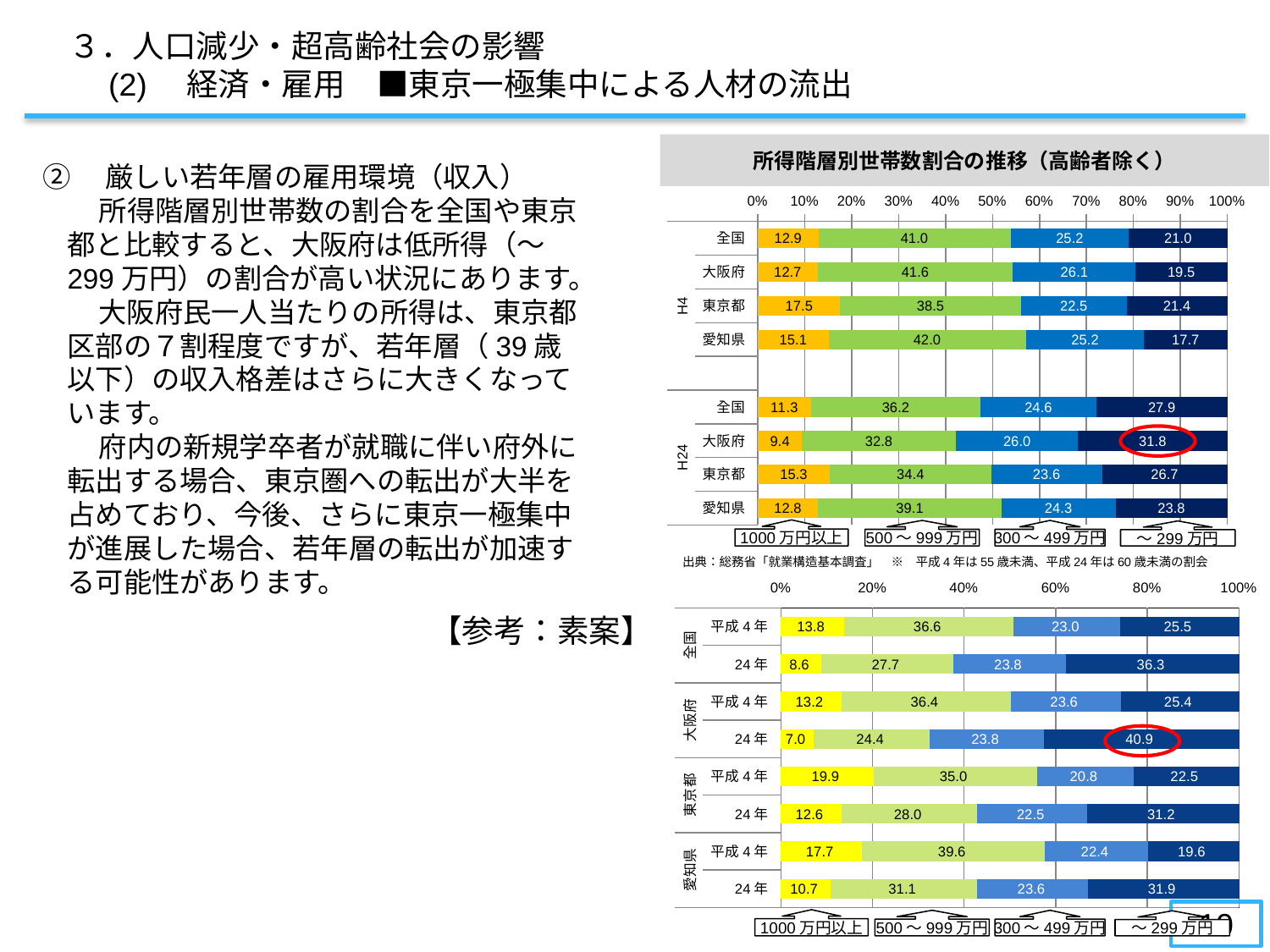

３．人口減少・超高齢社会の影響
　　(2)　経済・雇用　■東京一極集中による人材の流出
所得階層別世帯数割合の推移（高齢者除く）
②　厳しい若年層の雇用環境（収入）
　　所得階層別世帯数の割合を全国や東京都と比較すると、大阪府は低所得（～299万円）の割合が高い状況にあります。
　　大阪府民一人当たりの所得は、東京都区部の７割程度ですが、若年層（39歳以下）の収入格差はさらに大きくなっています。
　　府内の新規学卒者が就職に伴い府外に転出する場合、東京圏への転出が大半を占めており、今後、さらに東京一極集中が進展した場合、若年層の転出が加速する可能性があります。

### Chart

| Category | 1000万円以上 | 500～999万円 | 300～499万円 | ～299万円 |
|---|---|---|---|---|
| 全国 | 12.9 | 41.0 | 25.2 | 21.0 |
| 大阪府 | 12.7 | 41.6 | 26.1 | 19.5 |
| 東京都 | 17.5 | 38.5 | 22.5 | 21.4 |
| 愛知県 | 15.1 | 42.0 | 25.2 | 17.7 |
|  | None | None | None | None |
| 全国 | 11.3 | 36.2 | 24.6 | 27.9 |
| 大阪府 | 9.4 | 32.8 | 26.0 | 31.8 |
| 東京都 | 15.3 | 34.4 | 23.6 | 26.7 |
| 愛知県 | 12.8 | 39.1 | 24.3 | 23.8 |
1000万円以上
300～499万円
500～999万円
～299万円
出典：総務省「就業構造基本調査」　※　平成4年は55歳未満、平成24年は60歳未満の割会

### Chart

| Category | 1000万円以上 | 500～1000万円 | 300～500万円 | 300万円未満 |
|---|---|---|---|---|
| 24年 | 10.689323925933284 | 31.13385670277254 | 23.62118652489318 | 31.892411143131596 |
| 平成4年 | 17.71866546438233 | 39.58521190261497 | 22.40757439134355 | 19.61226330027052 |
| 24年 | 12.556543680955166 | 27.99027602547927 | 22.506692925500808 | 31.212111887251126 |
| 平成4年 | 19.947735191637626 | 35.01742160278744 | 20.75348432055749 | 22.473867595818824 |
| 24年 | 7.017766175836987 | 24.36069645436804 | 23.843677927870846 | 40.917961324986685 |
| 平成4年 | 13.160422670509126 | 36.37528017931475 | 23.631123919308358 | 25.36023054755043 |
| 24年 | 8.642357124337936 | 27.70602614911663 | 23.843105300196303 | 36.30486314307936 |
| 平成4年 | 13.762428048142334 | 36.591979449122306 | 22.965130107987235 | 25.510204081632654 |
【参考：素案】

10
1000万円以上
300～499万円
500～999万円
～299万円